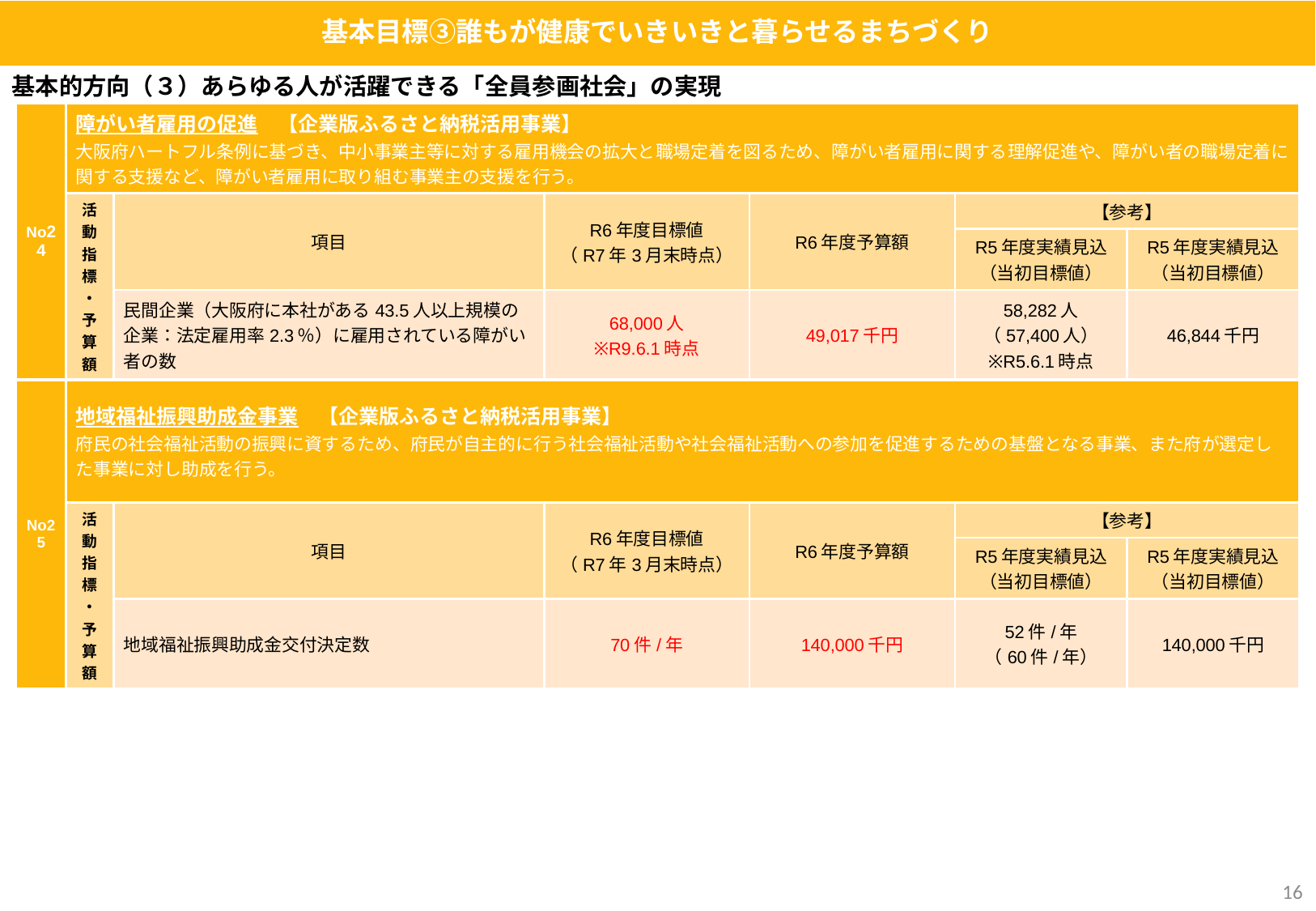

基本目標③誰もが健康でいきいきと暮らせるまちづくり
基本的方向（３）あらゆる人が活躍できる「全員参画社会」の実現
| No24 | 障がい者雇用の促進　【企業版ふるさと納税活用事業】 大阪府ハートフル条例に基づき、中小事業主等に対する雇用機会の拡大と職場定着を図るため、障がい者雇用に関する理解促進や、障がい者の職場定着に関する支援など、障がい者雇用に取り組む事業主の支援を行う。 |  |  |  |  |  |
| --- | --- | --- | --- | --- | --- | --- |
|  | 活動指標・予算額 | 項目 | R6年度目標値 （R7年3月末時点） | R6年度予算額 | 【参考】 | 予算執行額 （予算額） |
|  |  |  |  |  | R5年度実績見込 （当初目標値） | R5年度実績見込 （当初目標値） |
|  |  | 民間企業（大阪府に本社がある43.5人以上規模の企業：法定雇用率2.3％）に雇用されている障がい者の数 | 68,000人 ※R9.6.1時点 | 49,017千円 | 58,282人 （57,400人） ※R5.6.1時点 | 46,844千円 |
| No25 | 地域福祉振興助成金事業　【企業版ふるさと納税活用事業】 府民の社会福祉活動の振興に資するため、府民が自主的に行う社会福祉活動や社会福祉活動への参加を促進するための基盤となる事業、また府が選定した事業に対し助成を行う。 |  |  |  |  |  |
|  | 活動指標・予算額 | 項目 | R6年度目標値 （R7年3月末時点） | R6年度予算額 | 【参考】 | 予算執行額 （予算額） |
|  |  |  |  |  | R5年度実績見込 （当初目標値） | R5年度実績見込 （当初目標値） |
|  |  | 地域福祉振興助成金交付決定数 | 70件/年 | 140,000千円 | 52件/年 （60件/年） | 140,000千円 |
16